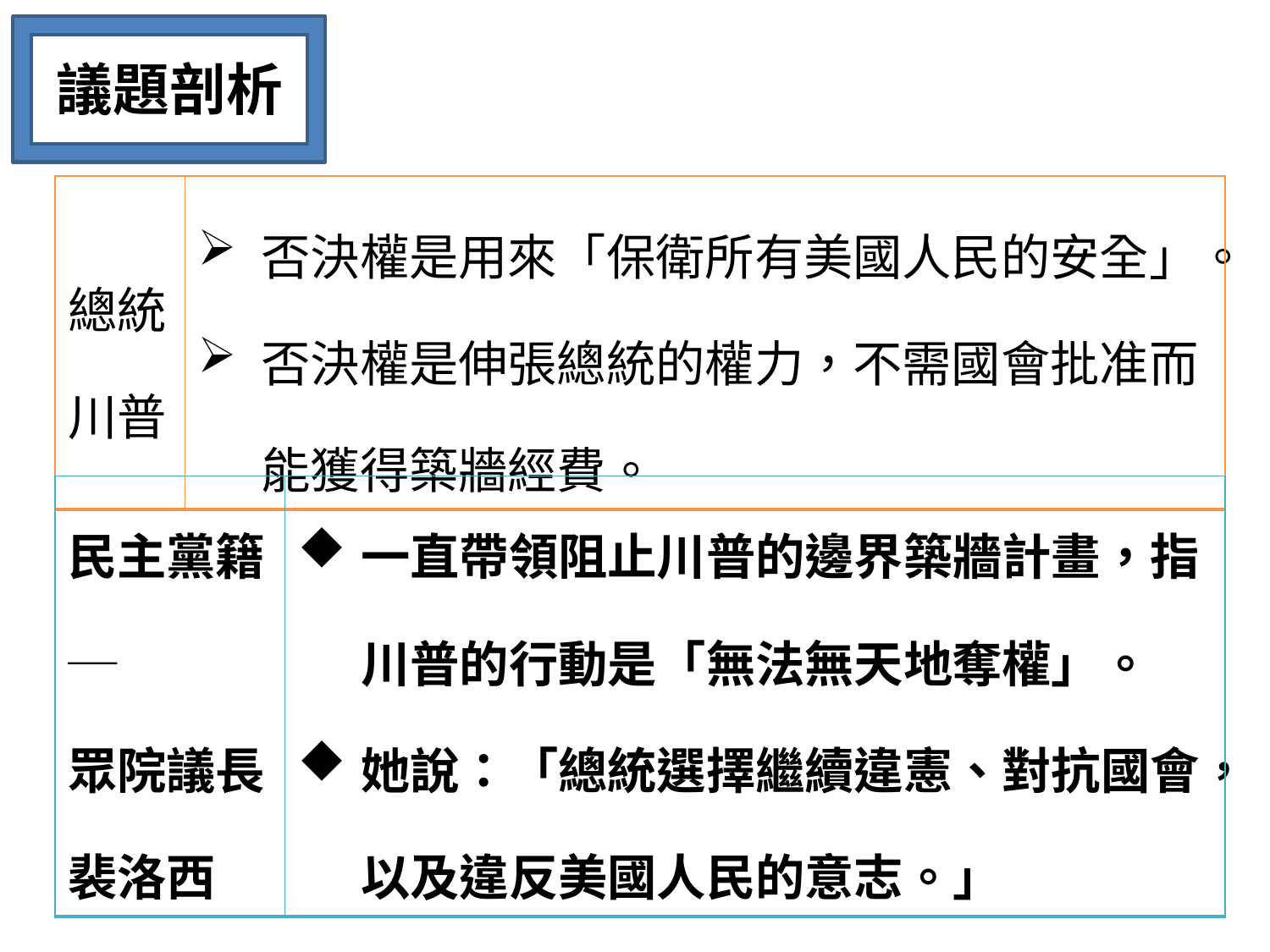

議題剖析
| 總統川普 | 否決權是用來「保衛所有美國人民的安全」。 否決權是伸張總統的權力，不需國會批准而能獲得築牆經費。 |
| --- | --- |
| 民主黨籍─ 眾院議長裴洛西 | 一直帶領阻止川普的邊界築牆計畫，指川普的行動是「無法無天地奪權」。 她說：「總統選擇繼續違憲、對抗國會，以及違反美國人民的意志。」 |
| --- | --- |